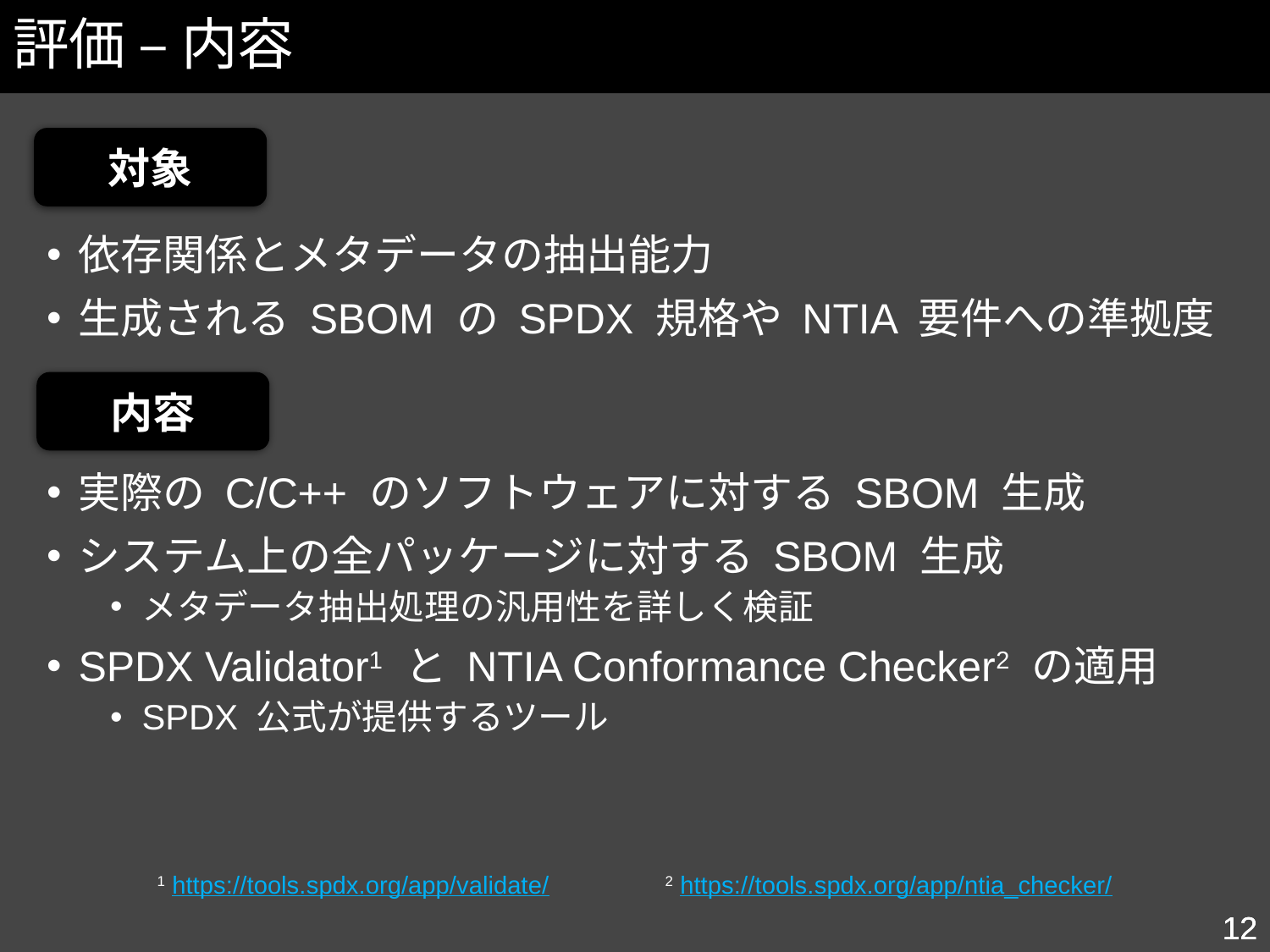

# 評価 – 内容
対象
依存関係とメタデータの抽出能力
生成される SBOM の SPDX 規格や NTIA 要件への準拠度

実際の C/C++ のソフトウェアに対する SBOM 生成
システム上の全パッケージに対する SBOM 生成
メタデータ抽出処理の汎用性を詳しく検証
SPDX Validator1 と NTIA Conformance Checker2 の適用
SPDX 公式が提供するツール
内容
1 https://tools.spdx.org/app/validate/	2 https://tools.spdx.org/app/ntia_checker/